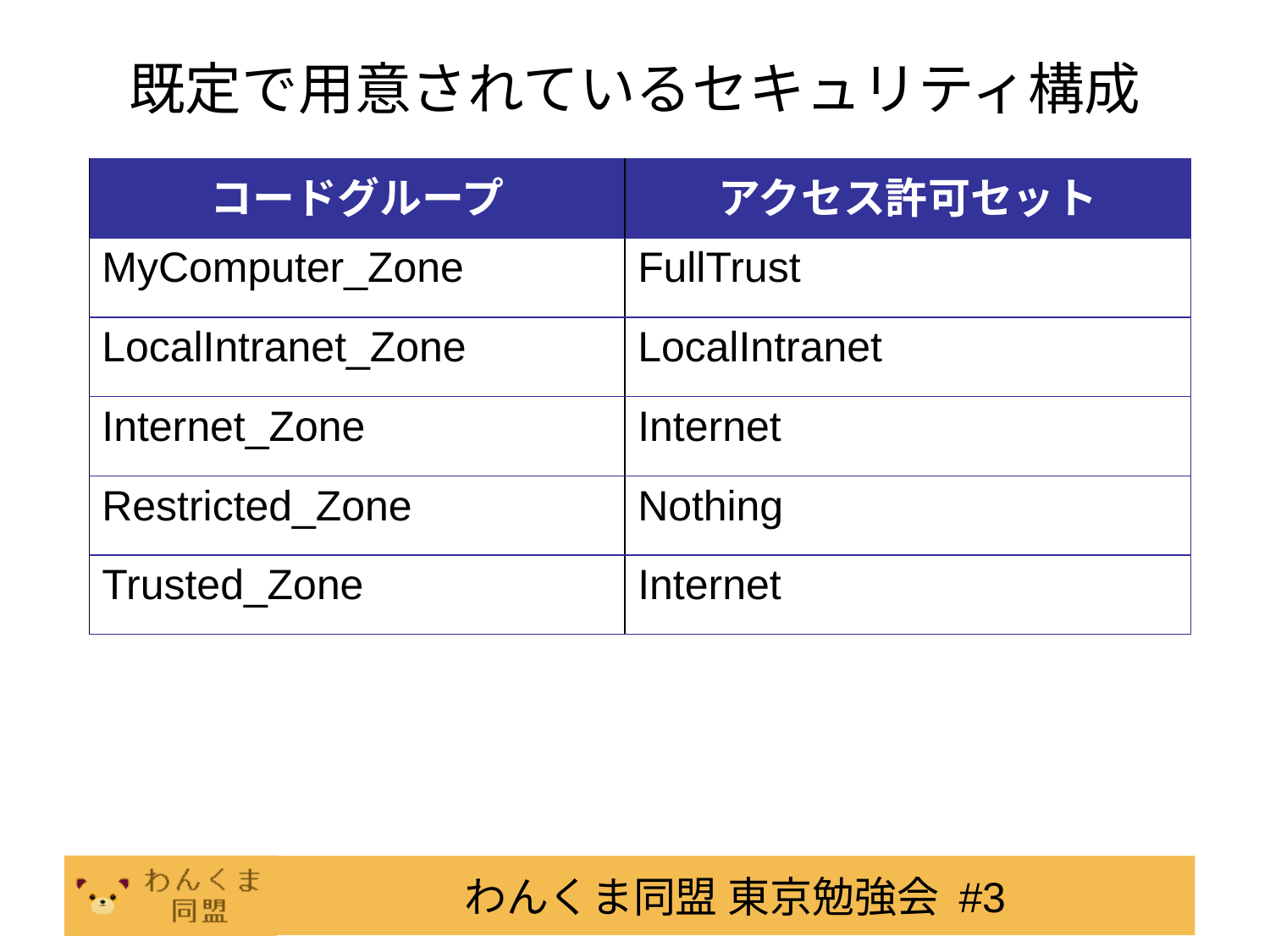

# 既定で用意されているセキュリティ構成
| コードグループ | アクセス許可セット |
| --- | --- |
| MyComputer\_Zone | FullTrust |
| LocalIntranet\_Zone | LocalIntranet |
| Internet\_Zone | Internet |
| Restricted\_Zone | Nothing |
| Trusted\_Zone | Internet |